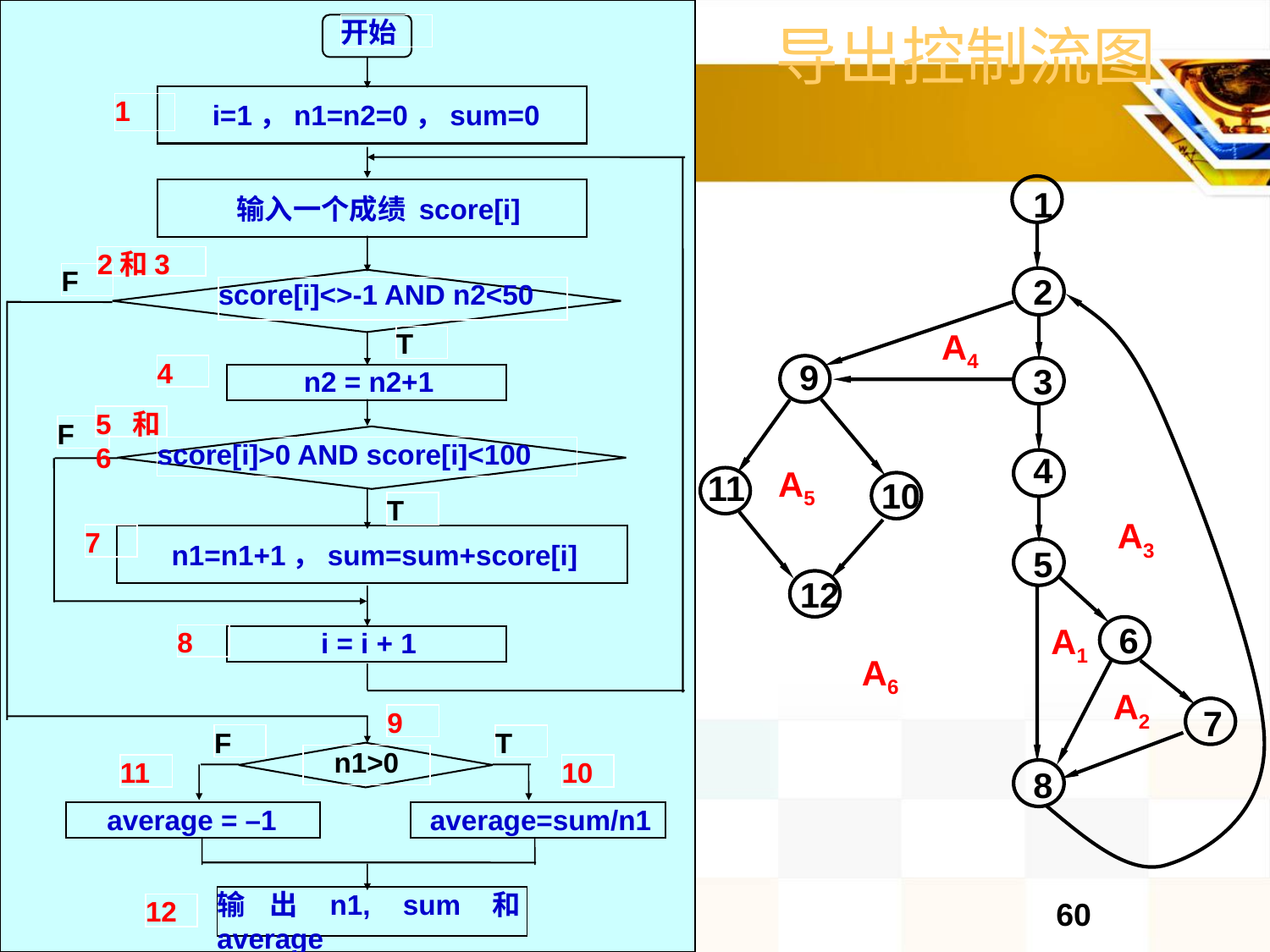

开始

 i=1，n1=n2=0，sum=0
1

 输入一个成绩 score[i]

2和3
F

score[i]<>-1 AND n2<50

T

4
n2 = n2+1

5和6
F

score[i]>0 AND score[i]<100

T
7
n1=n1+1，sum=sum+score[i]

8
i = i + 1

9

F
T

n1>0
11
10

average = –1
average=sum/n1

输出n1, sum和average
12
# 导出控制流图

1

2

A4
9

3

4

A5
11

10

A3

5

12

6
A1
A6

A2

7

8